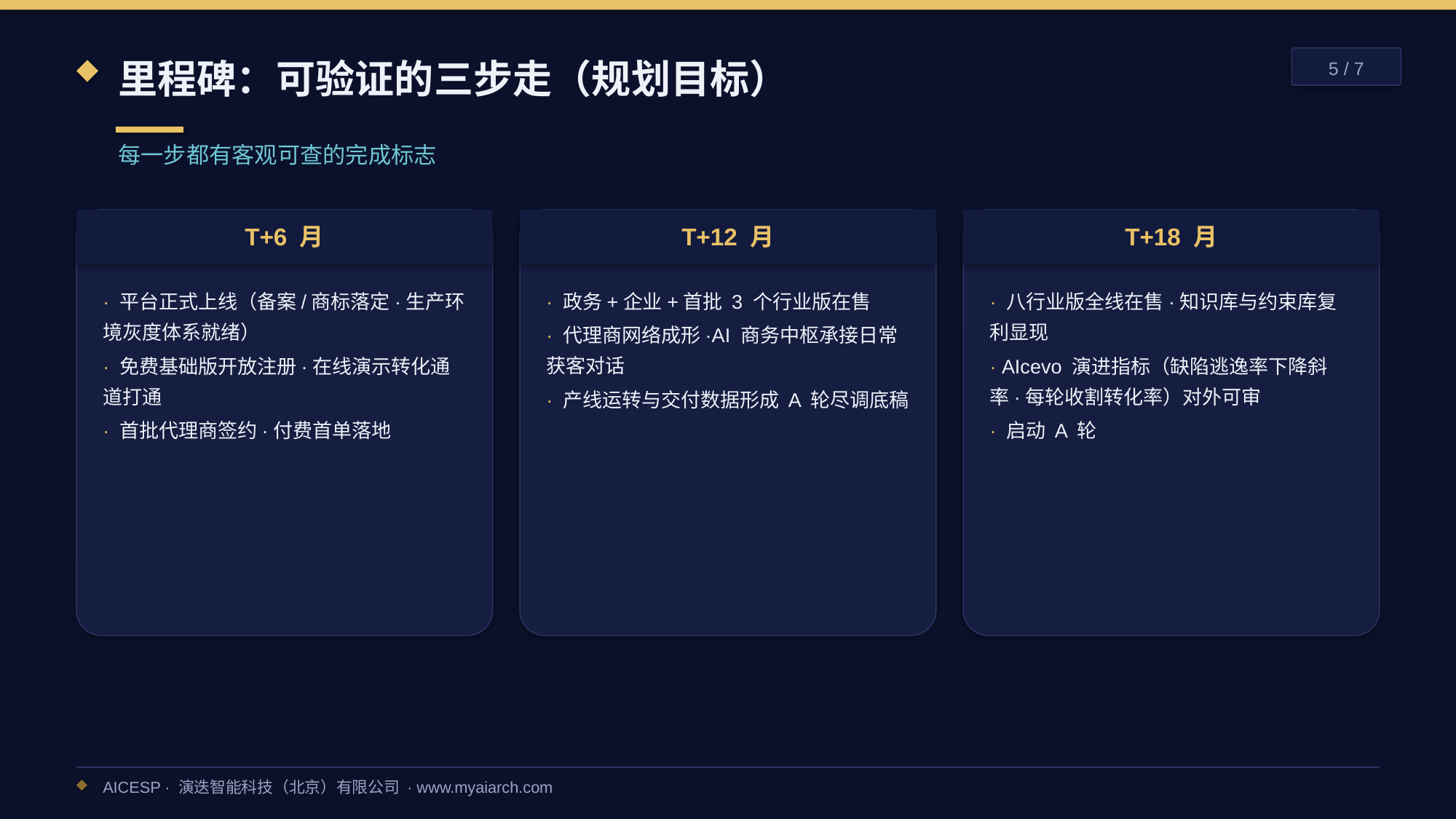

里程碑：可验证的三步走（规划目标）

5 / 7

每一步都有客观可查的完成标志

T+6 月
T+12 月
T+18 月
· 平台正式上线（备案/商标落定·生产环境灰度体系就绪）
· 免费基础版开放注册·在线演示转化通道打通
· 首批代理商签约·付费首单落地
· 政务+企业+首批 3 个行业版在售
· 代理商网络成形·AI 商务中枢承接日常获客对话
· 产线运转与交付数据形成 A 轮尽调底稿
· 八行业版全线在售·知识库与约束库复利显现
· AIcevo 演进指标（缺陷逃逸率下降斜率·每轮收割转化率）对外可审
· 启动 A 轮

AICESP · 演迭智能科技（北京）有限公司 · www.myaiarch.com